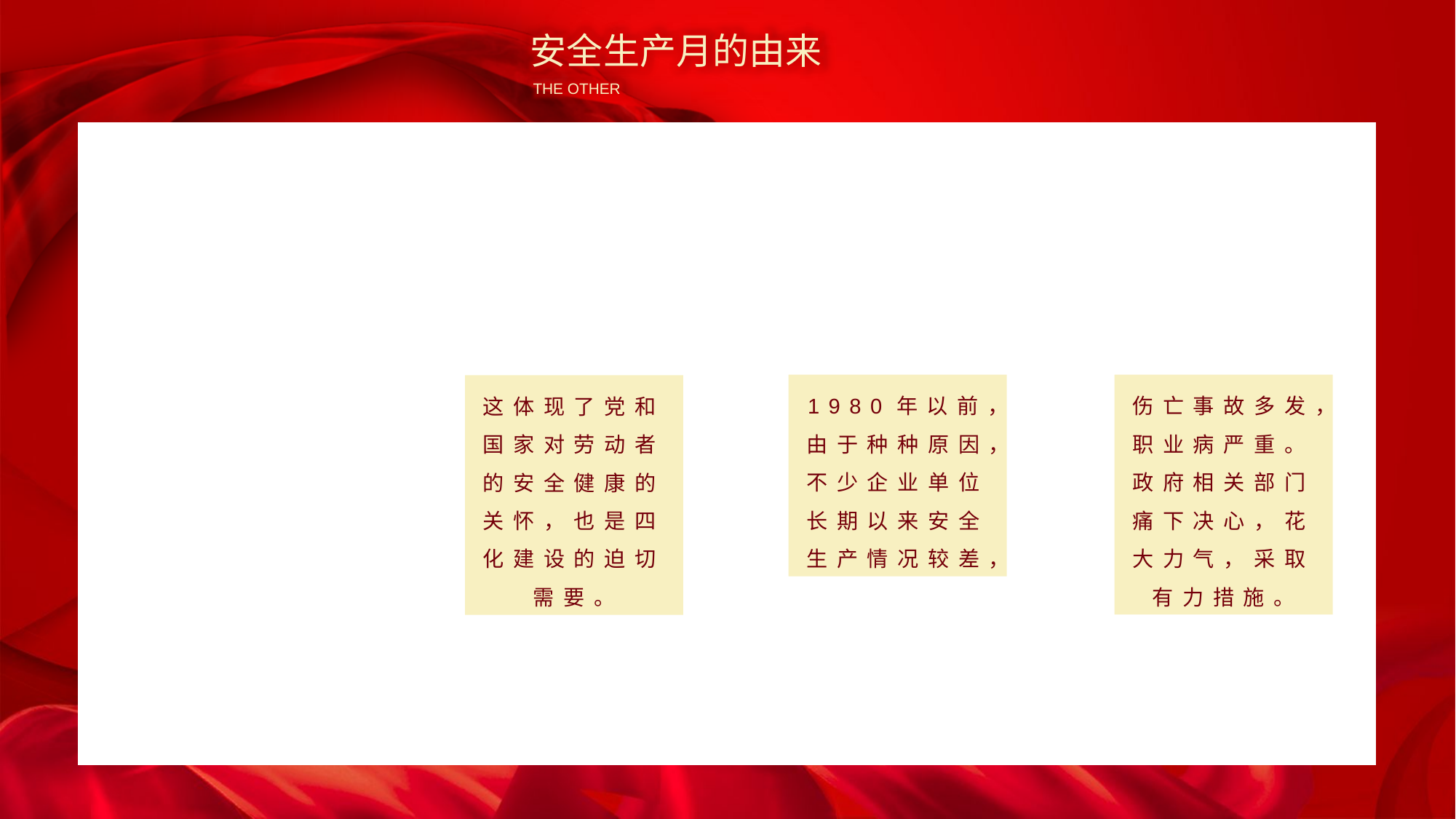

安全生产月的由来
THE OTHER

壹

节日由来
1980年开展的安全月活动是建国以来的第一次。

贰

节日由来
这体现了党和国家对劳动者的安全健康的关怀，也是四化建设的迫切需要。

叁

节日由来
1980年以前，由于种种原因，不少企业单位长期以来安全生产情况较差，

肆

节日由来
伤亡事故多发，职业病严重。政府相关部门痛下决心，花大力气，采取有力措施。